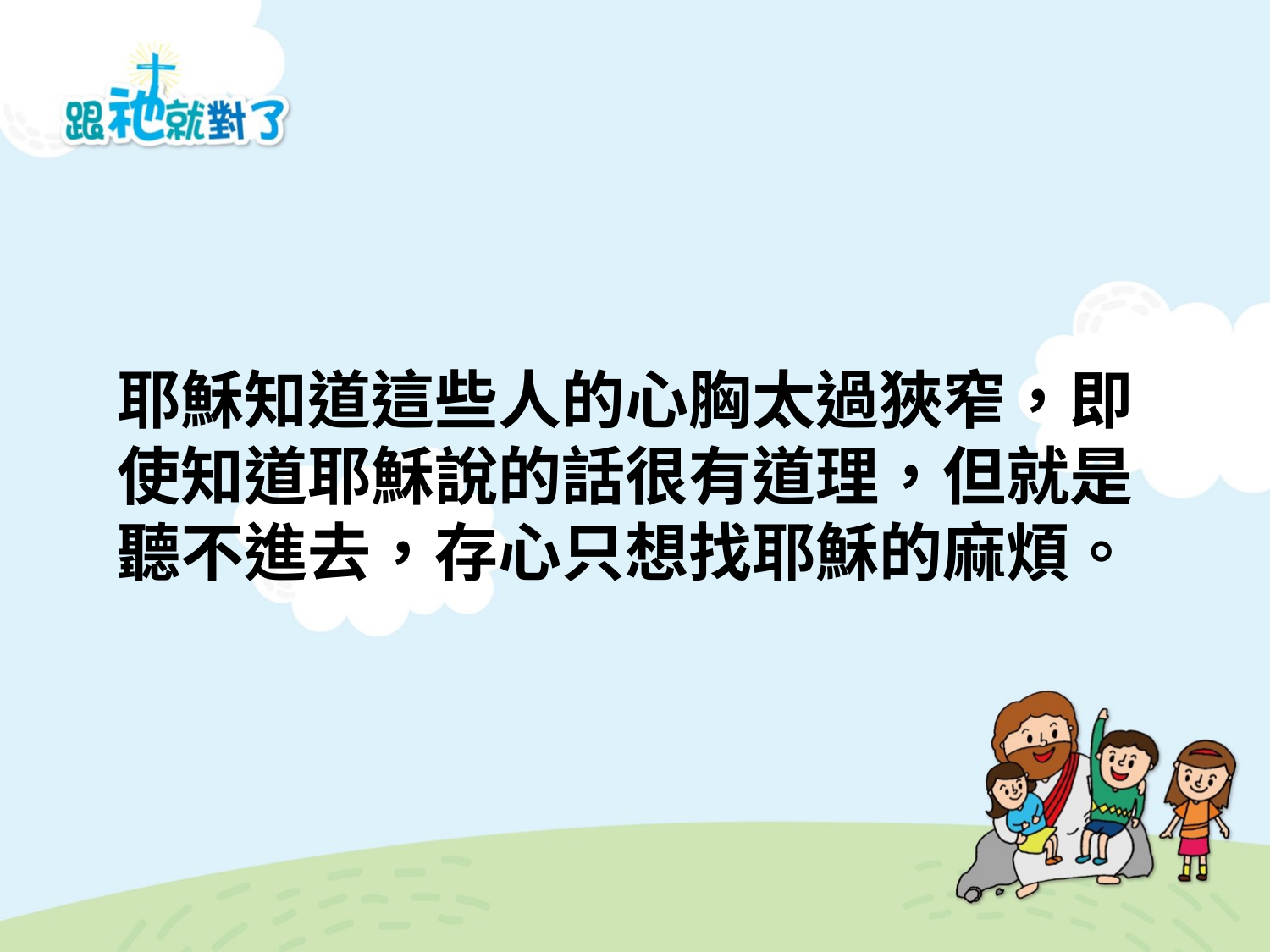

耶穌知道這些人的心胸太過狹窄，即使知道耶穌說的話很有道理，但就是聽不進去，存心只想找耶穌的麻煩。